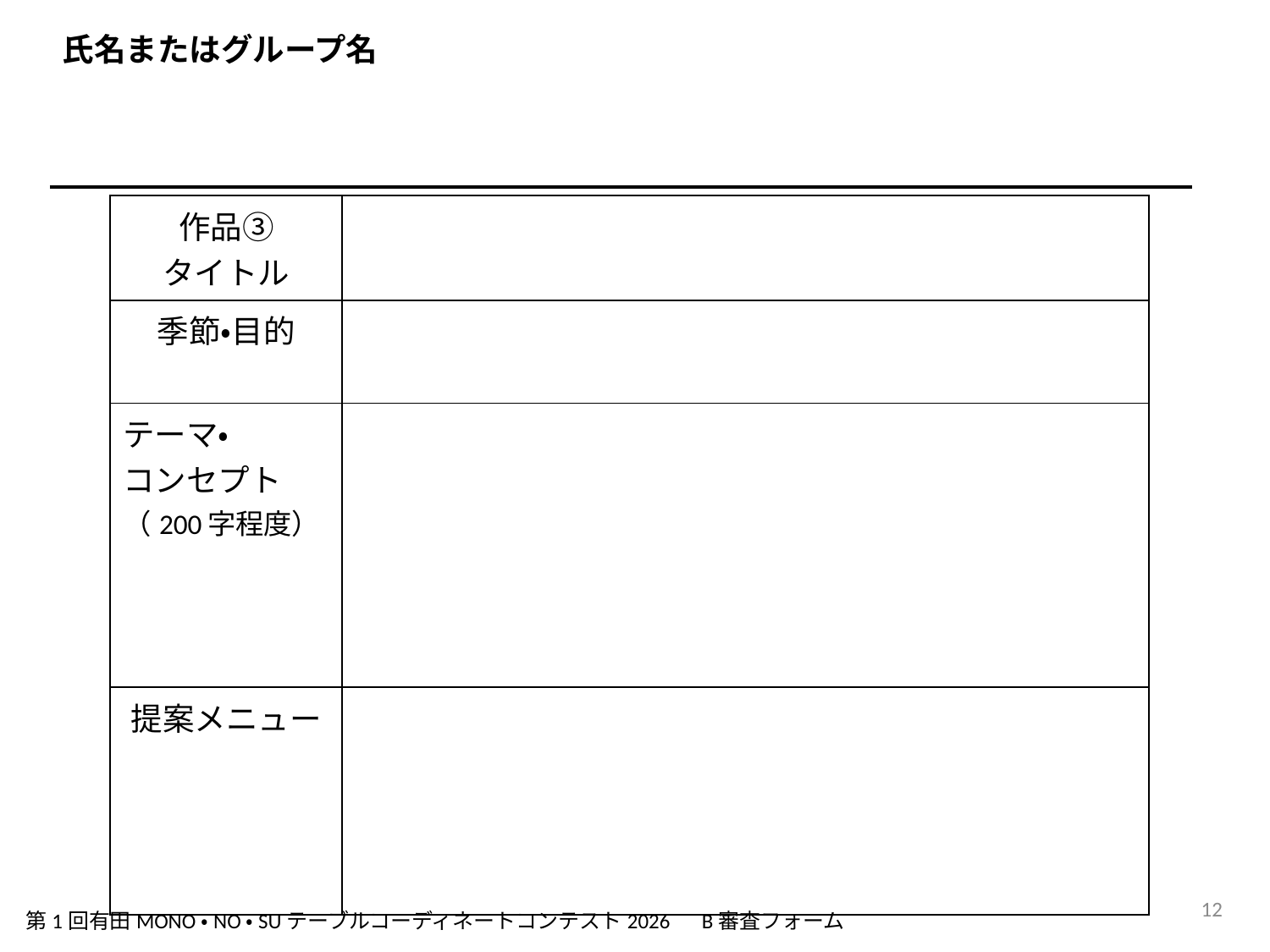

#
| 作品③ タイトル |  |
| --- | --- |
| 季節・目的 |  |
| テーマ・ コンセプト （200字程度） |  |
| 提案メニュー |  |
12